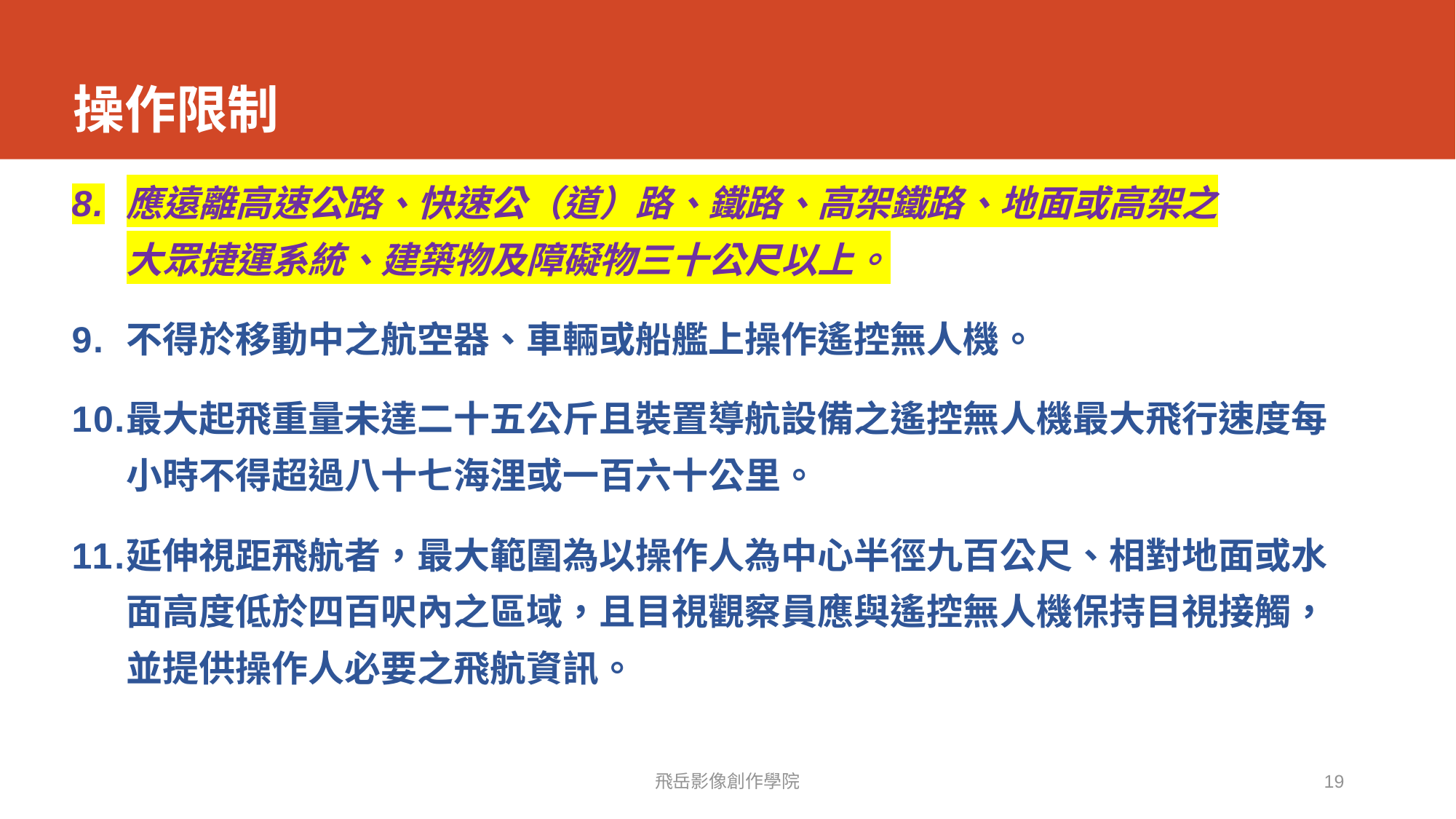

# 操作限制
應遠離高速公路、快速公（道）路、鐵路、高架鐵路、地面或高架之
大眾捷運系統、建築物及障礙物三十公尺以上。
不得於移動中之航空器、車輛或船艦上操作遙控無人機。
最大起飛重量未達二十五公斤且裝置導航設備之遙控無人機最大飛行速度每小時不得超過八十七海浬或一百六十公里。
延伸視距飛航者，最大範圍為以操作人為中心半徑九百公尺、相對地面或水面高度低於四百呎內之區域，且目視觀察員應與遙控無人機保持目視接觸，並提供操作人必要之飛航資訊。

飛岳影像創作學院
19